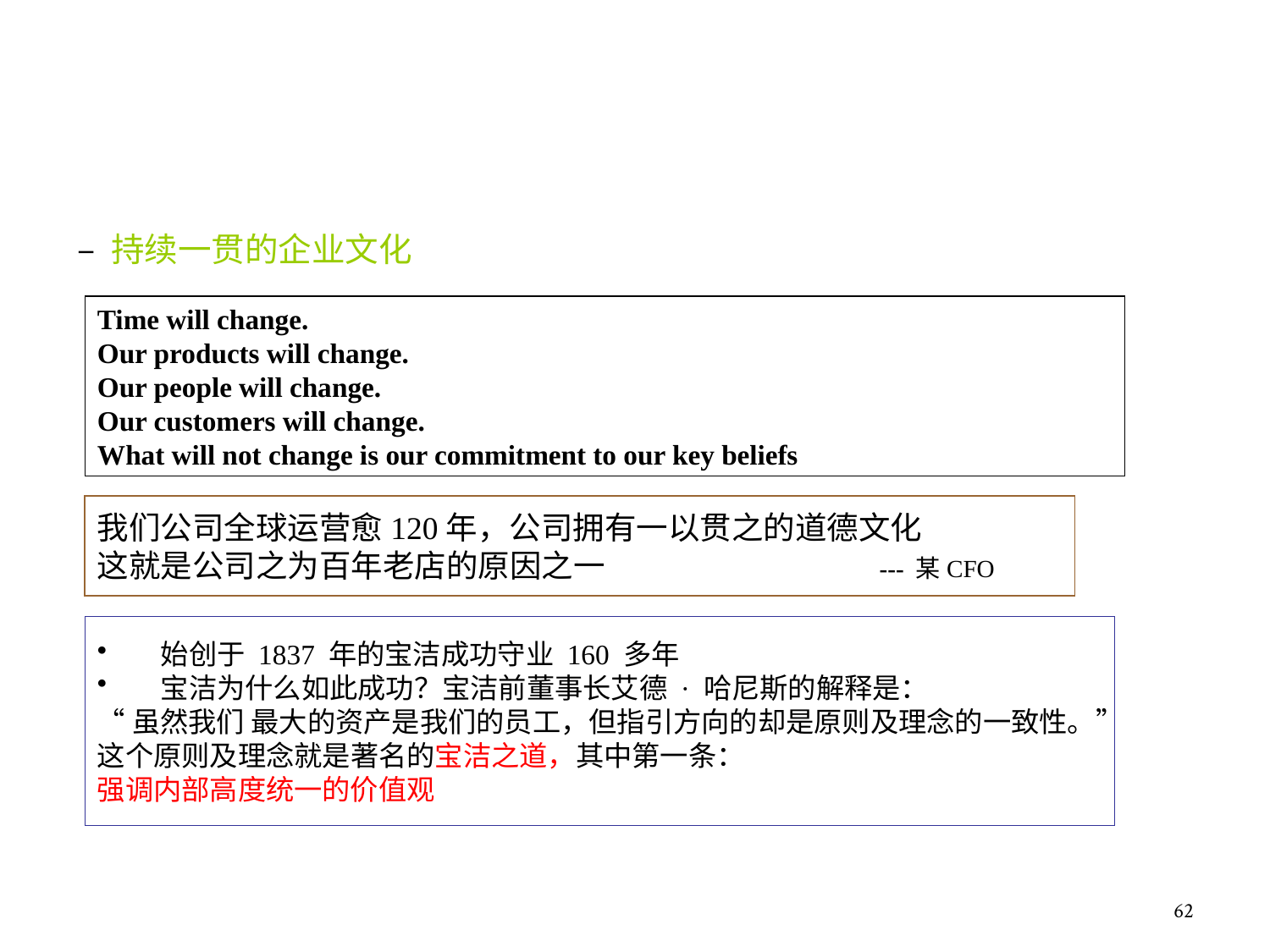

– 持续一贯的企业文化
Time will change.
Our products will change.
Our people will change.
Our customers will change.
What will not change is our commitment to our key beliefs
我们公司全球运营愈120年，公司拥有一以贯之的道德文化
这就是公司之为百年老店的原因之一                                     --- 某CFO
始创于 1837 年的宝洁成功守业 160 多年
宝洁为什么如此成功？宝洁前董事长艾德 · 哈尼斯的解释是：
“虽然我们 最大的资产是我们的员工，但指引方向的却是原则及理念的一致性。”
这个原则及理念就是著名的宝洁之道，其中第一条：
强调内部高度统一的价值观
62